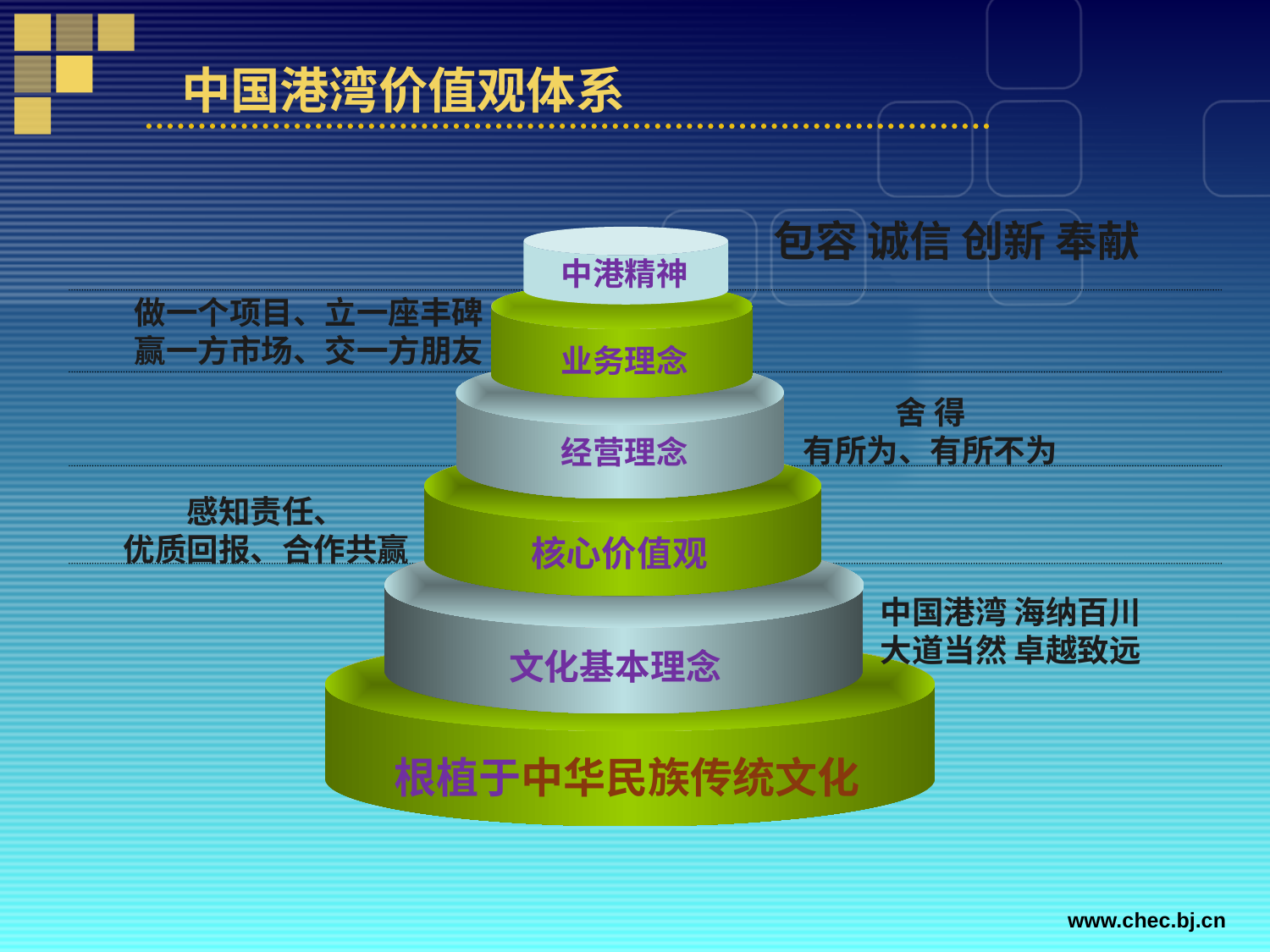

# 中国港湾价值观体系

包容 诚信 创新 奉献

中港精神

做一个项目、立一座丰碑
赢一方市场、交一方朋友

业务理念

舍 得
有所为、有所不为
经营理念

感知责任、
优质回报、合作共赢
核心价值观

中国港湾 海纳百川
大道当然 卓越致远

文化基本理念
根植于中华民族传统文化
www.chec.bj.cn